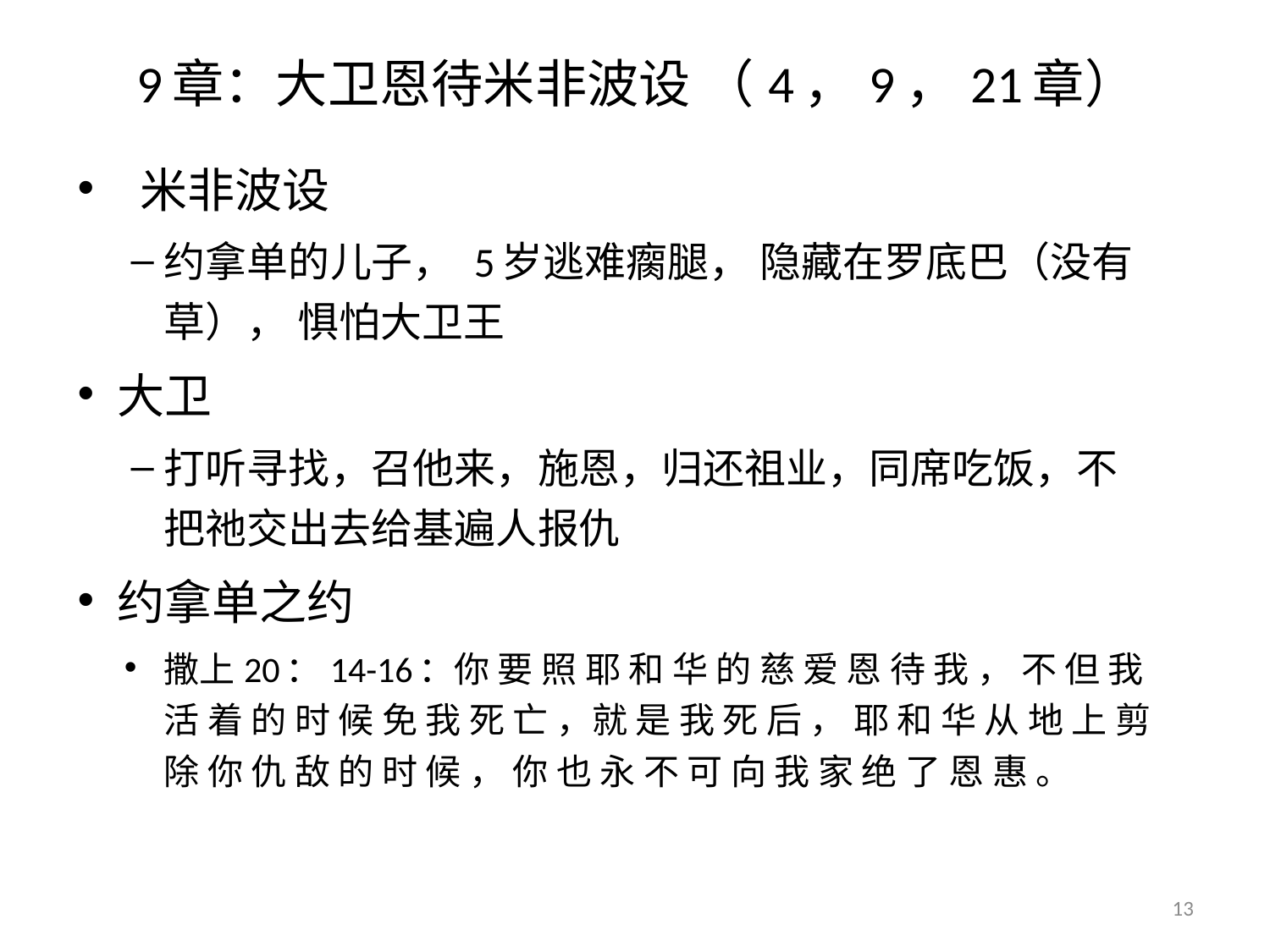

# 9章：大卫恩待米非波设 （4，9，21章）
 米非波设
约拿单的儿子， 5岁逃难瘸腿， 隐藏在罗底巴（没有草）， 惧怕大卫王
大卫
打听寻找，召他来，施恩，归还祖业，同席吃饭，不把祂交出去给基遍人报仇
约拿单之约
撒上20：14-16：你 要 照 耶 和 华 的 慈 爱 恩 待 我 ， 不 但 我 活 着 的 时 候 免 我 死 亡 ，就 是 我 死 后 ， 耶 和 华 从 地 上 剪 除 你 仇 敌 的 时 候 ， 你 也 永 不 可 向 我 家 绝 了 恩 惠 。

13